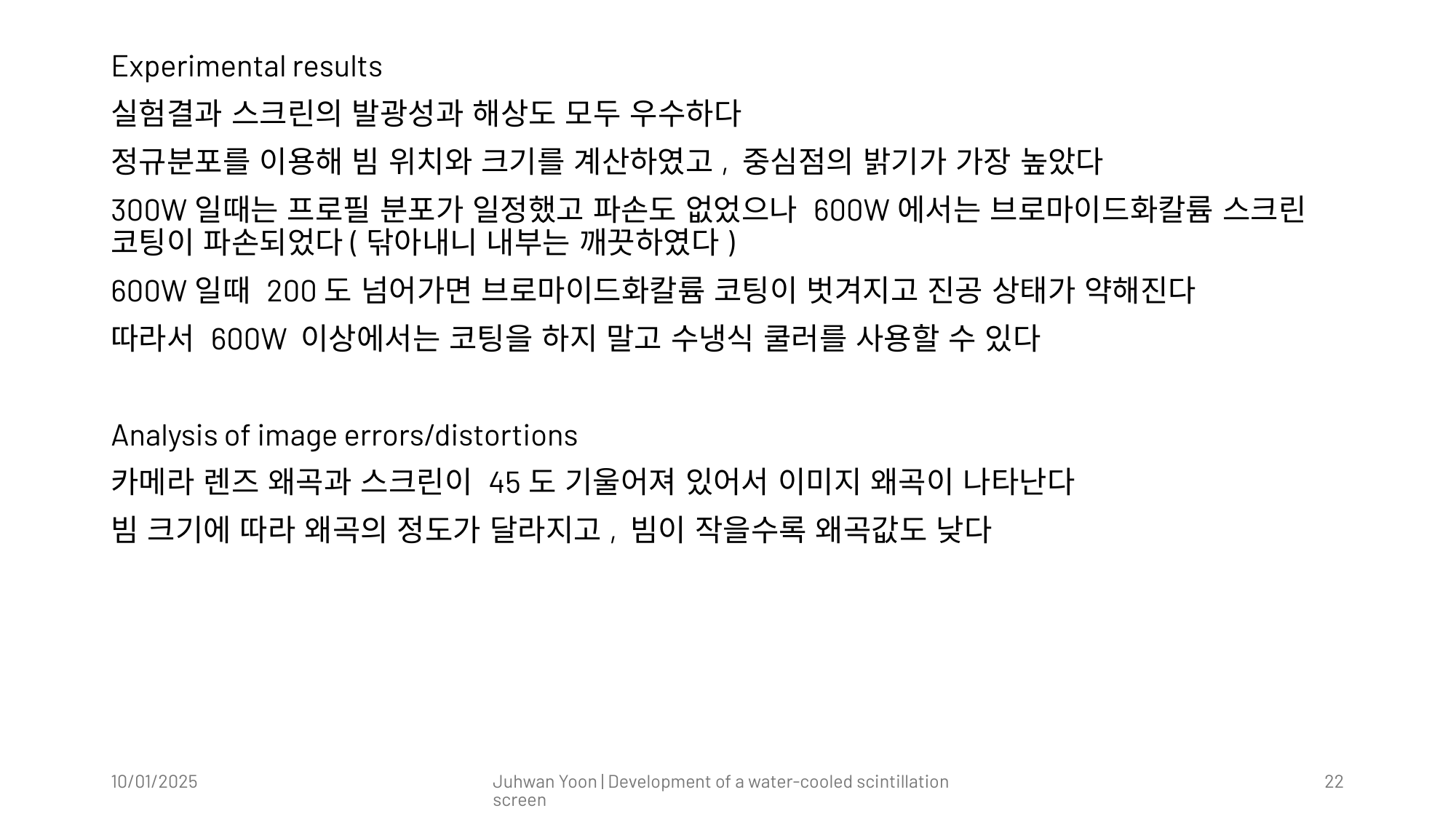

Experimental results
실험결과 스크린의 발광성과 해상도 모두 우수하다
정규분포를 이용해 빔 위치와 크기를 계산하였고, 중심점의 밝기가 가장 높았다
300W일때는 프로필 분포가 일정했고 파손도 없었으나 600W에서는 브로마이드화칼륨 스크린 코팅이 파손되었다(닦아내니 내부는 깨끗하였다)
600W일때 200도 넘어가면 브로마이드화칼륨 코팅이 벗겨지고 진공 상태가 약해진다
따라서 600W 이상에서는 코팅을 하지 말고 수냉식 쿨러를 사용할 수 있다

Analysis of image errors/distortions
카메라 렌즈 왜곡과 스크린이 45도 기울어져 있어서 이미지 왜곡이 나타난다
빔 크기에 따라 왜곡의 정도가 달라지고, 빔이 작을수록 왜곡값도 낮다

10/01/2025
Juhwan Yoon | Development of a water-cooled scintillation screen
22